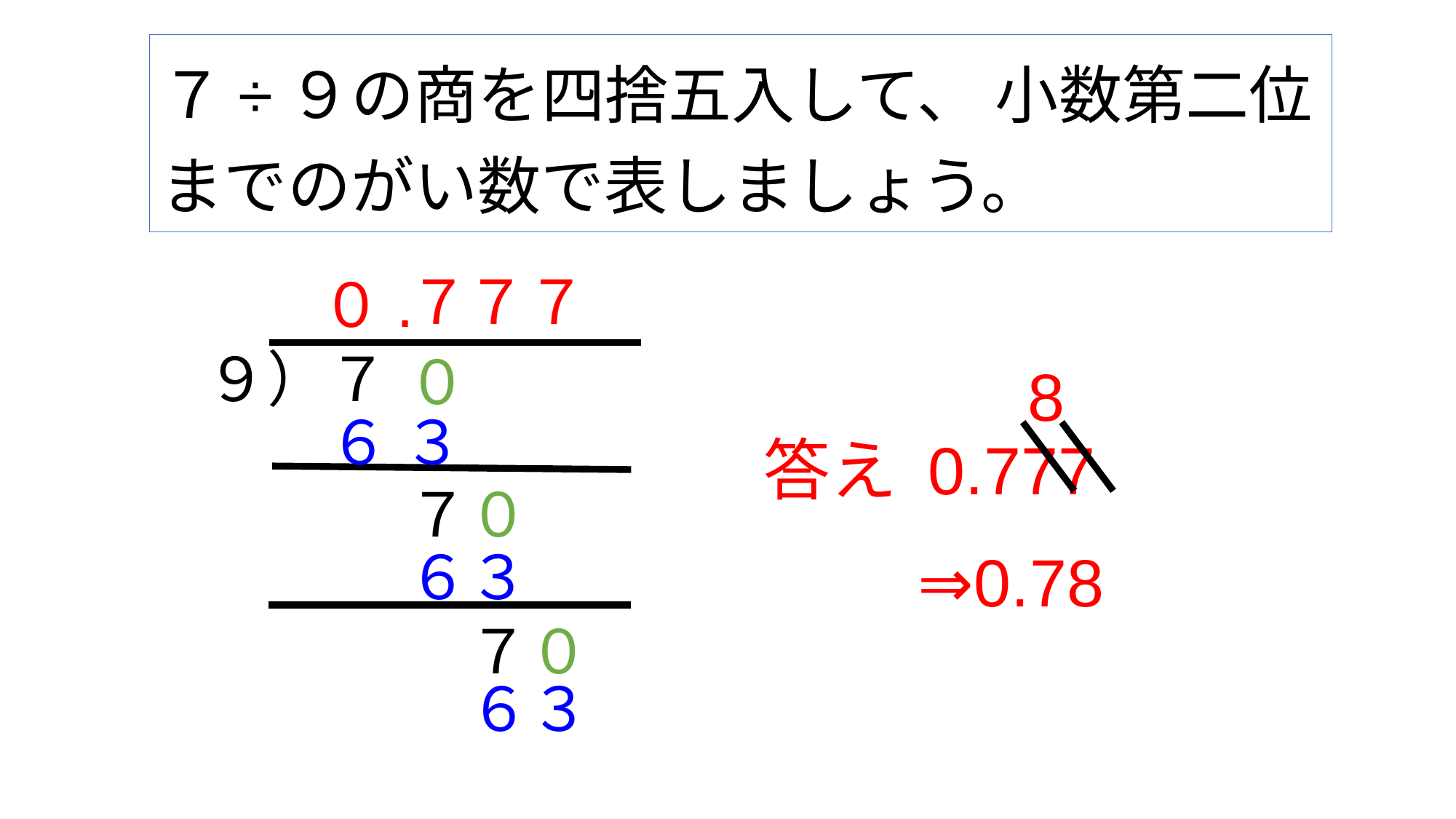

７÷９の商を四捨五入して、 小数第二位
までのがい数で表しましょう。
７
７
７
０.
９）７
０
8
６ ３
答え 0.777
７０
６３
⇒0.78
７０
６３